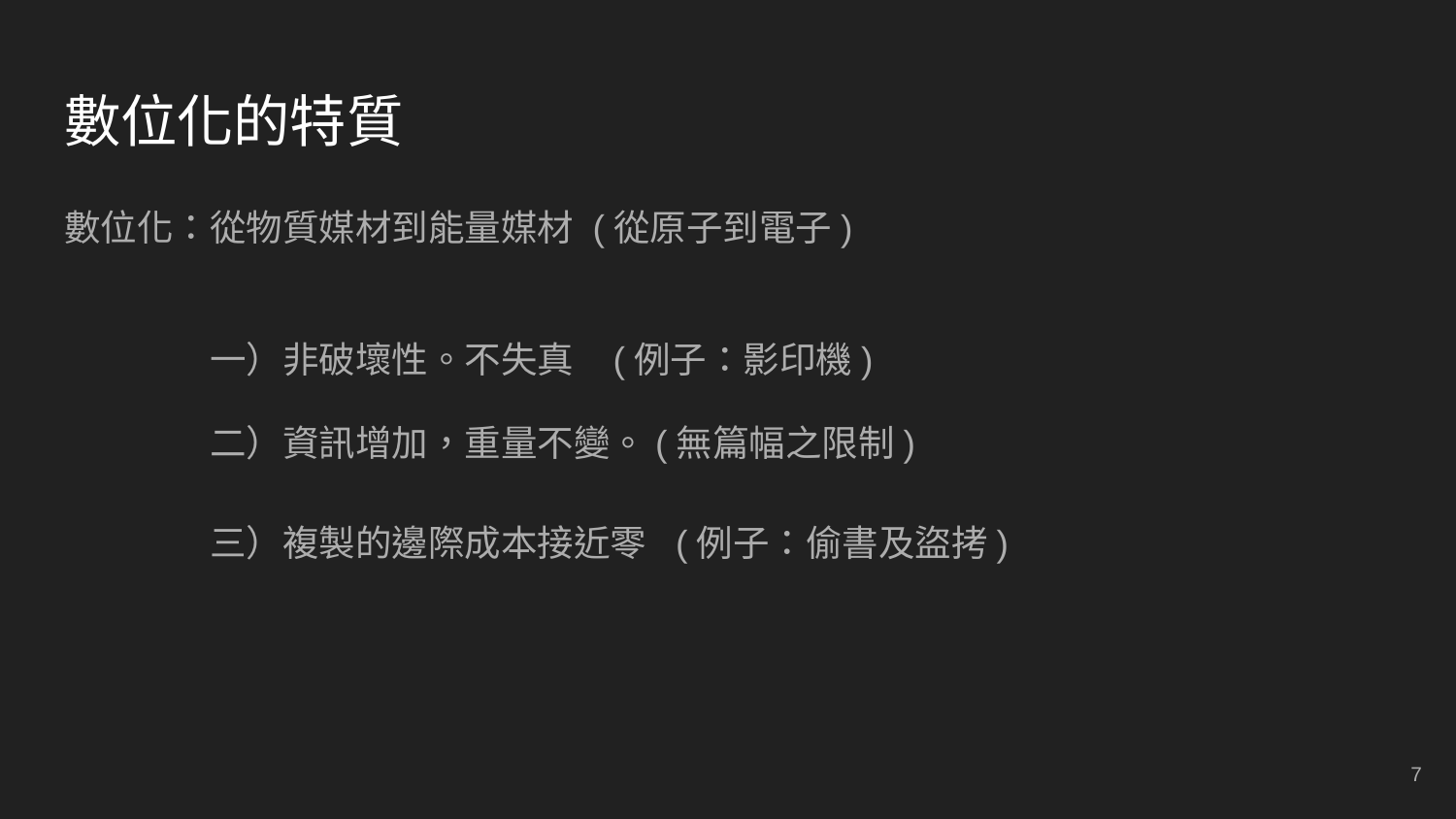

# 數位化的特質
數位化：從物質媒材到能量媒材 (從原子到電子)
	一）非破壞性。不失真   (例子：影印機)
	二）資訊增加，重量不變。(無篇幅之限制)
	三）複製的邊際成本接近零  (例子：偷書及盜拷)

7